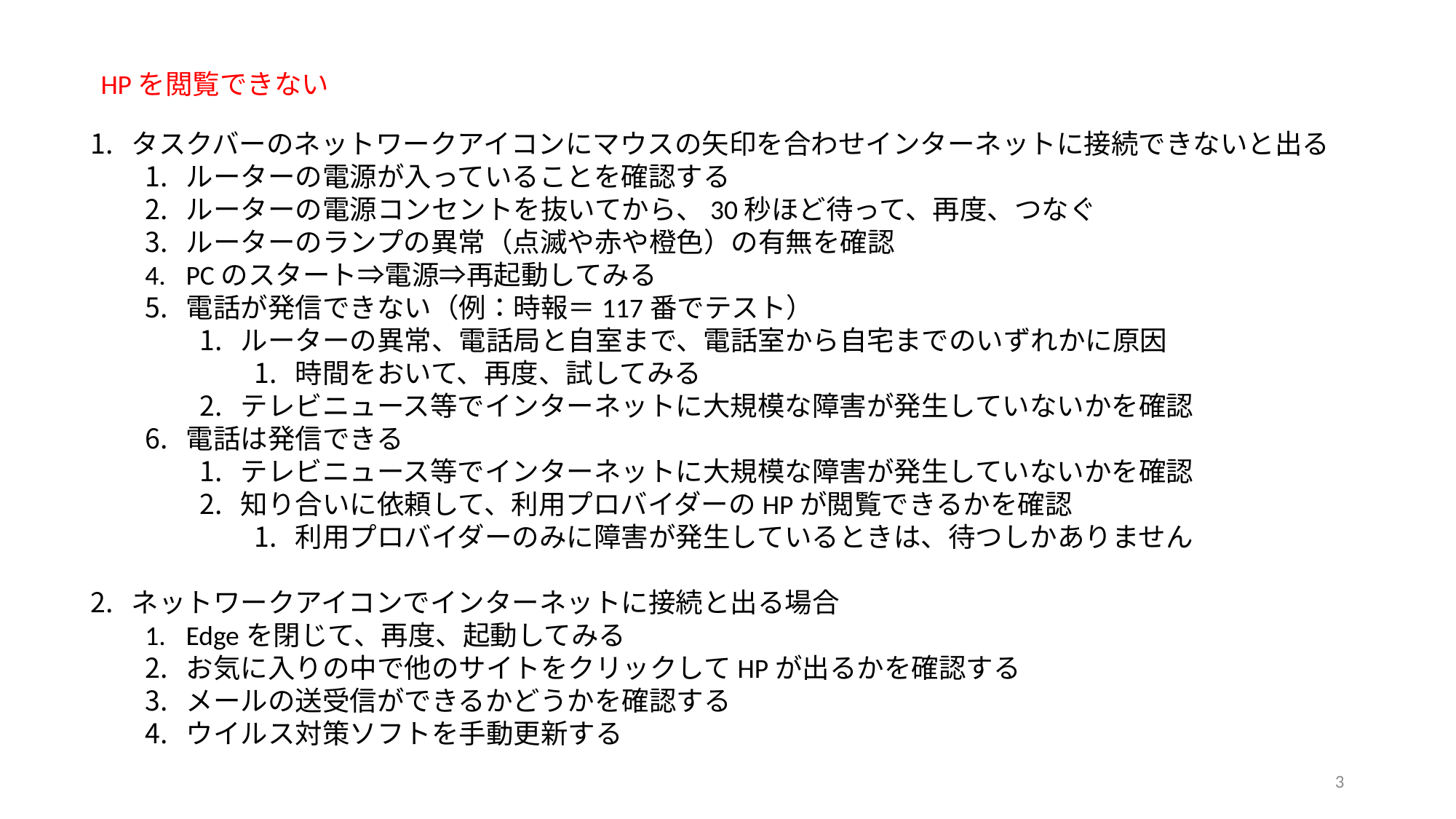

HPを閲覧できない
タスクバーのネットワークアイコンにマウスの矢印を合わせインターネットに接続できないと出る
ルーターの電源が入っていることを確認する
ルーターの電源コンセントを抜いてから、30秒ほど待って、再度、つなぐ
ルーターのランプの異常（点滅や赤や橙色）の有無を確認
PCのスタート⇒電源⇒再起動してみる
電話が発信できない（例：時報＝117番でテスト）
ルーターの異常、電話局と自室まで、電話室から自宅までのいずれかに原因
時間をおいて、再度、試してみる
テレビニュース等でインターネットに大規模な障害が発生していないかを確認
電話は発信できる
テレビニュース等でインターネットに大規模な障害が発生していないかを確認
知り合いに依頼して、利用プロバイダーのHPが閲覧できるかを確認
利用プロバイダーのみに障害が発生しているときは、待つしかありません

ネットワークアイコンでインターネットに接続と出る場合
Edgeを閉じて、再度、起動してみる
お気に入りの中で他のサイトをクリックしてHPが出るかを確認する
メールの送受信ができるかどうかを確認する
ウイルス対策ソフトを手動更新する
3